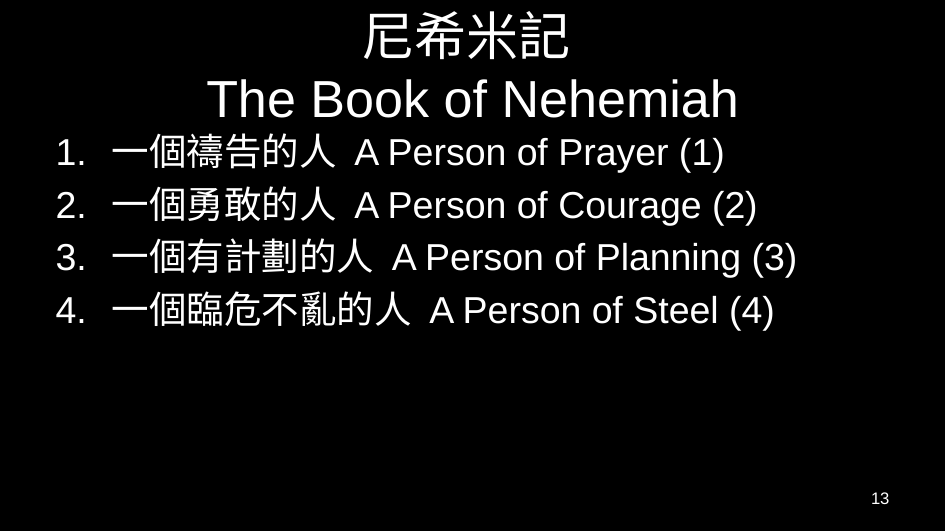

# 尼希米記 The Book of Nehemiah
一個禱告的人 A Person of Prayer (1)
一個勇敢的人 A Person of Courage (2)
一個有計劃的人 A Person of Planning (3)
一個臨危不亂的人 A Person of Steel (4)

13